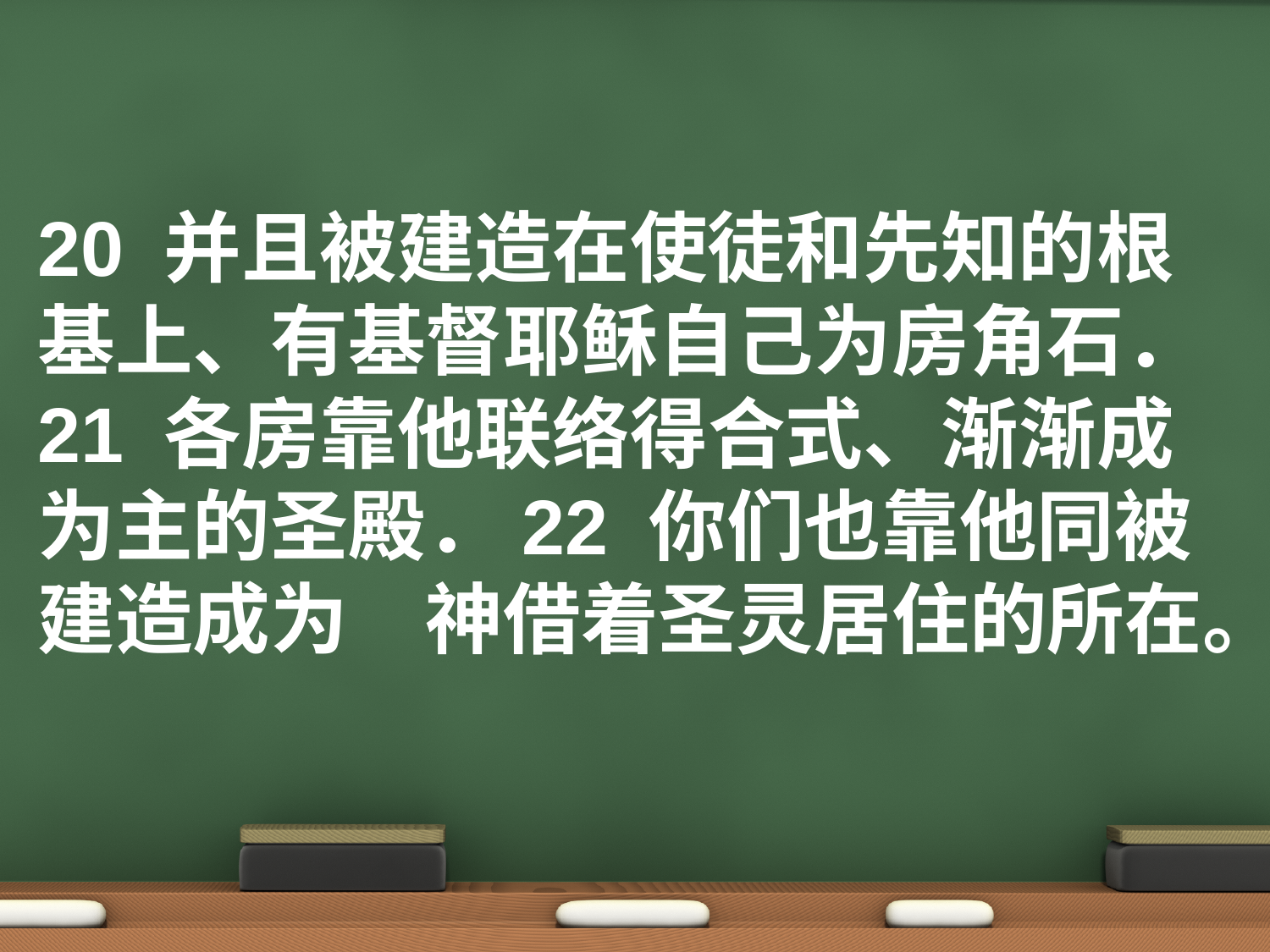

20 并且被建造在使徒和先知的根基上、有基督耶稣自己为房角石．21 各房靠他联络得合式、渐渐成为主的圣殿．22 你们也靠他同被建造成为　神借着圣灵居住的所在。